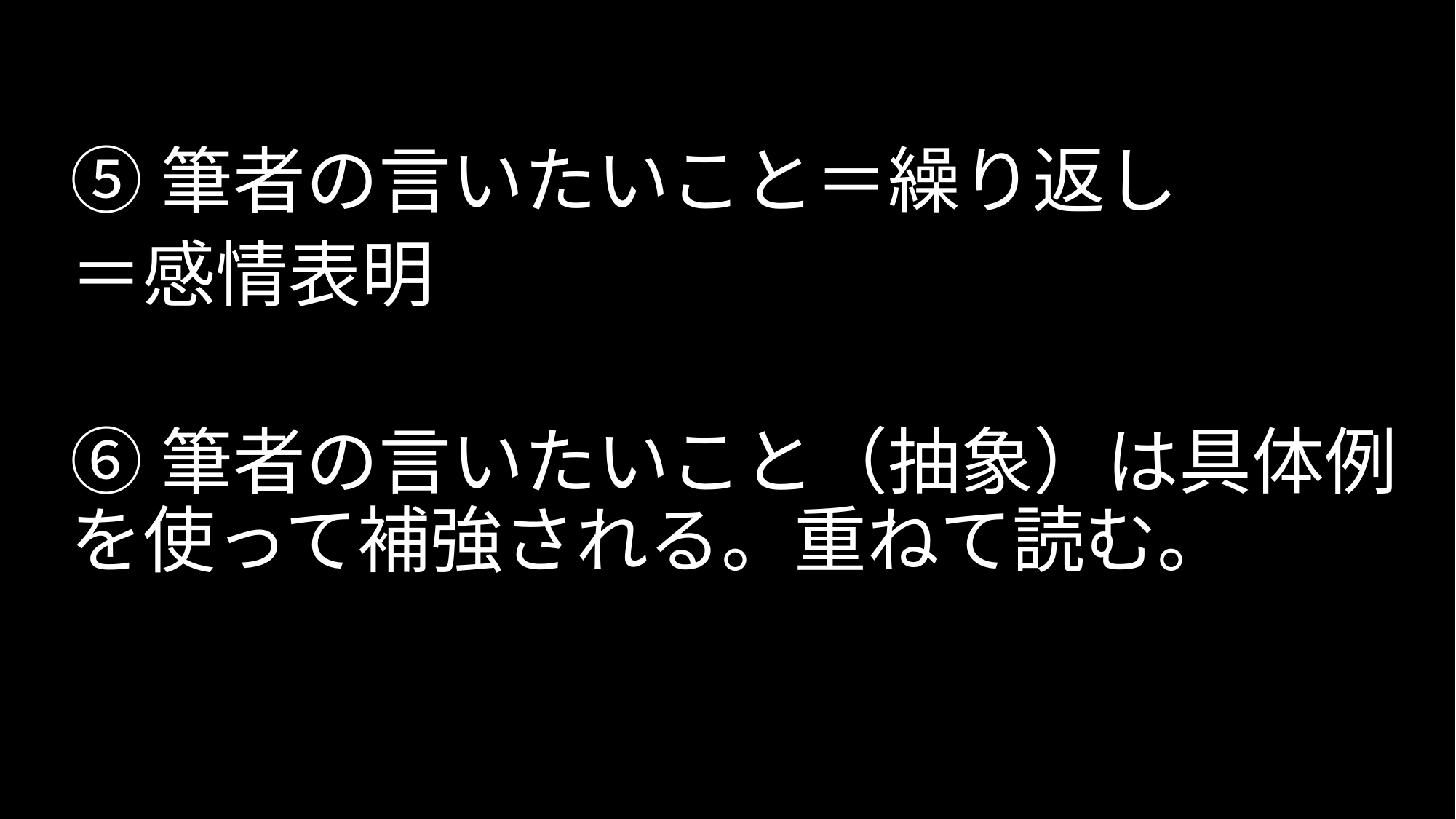

⑤筆者の言いたいこと＝繰り返し
＝感情表明

⑥筆者の言いたいこと（抽象）は具体例を使って補強される。重ねて読む。